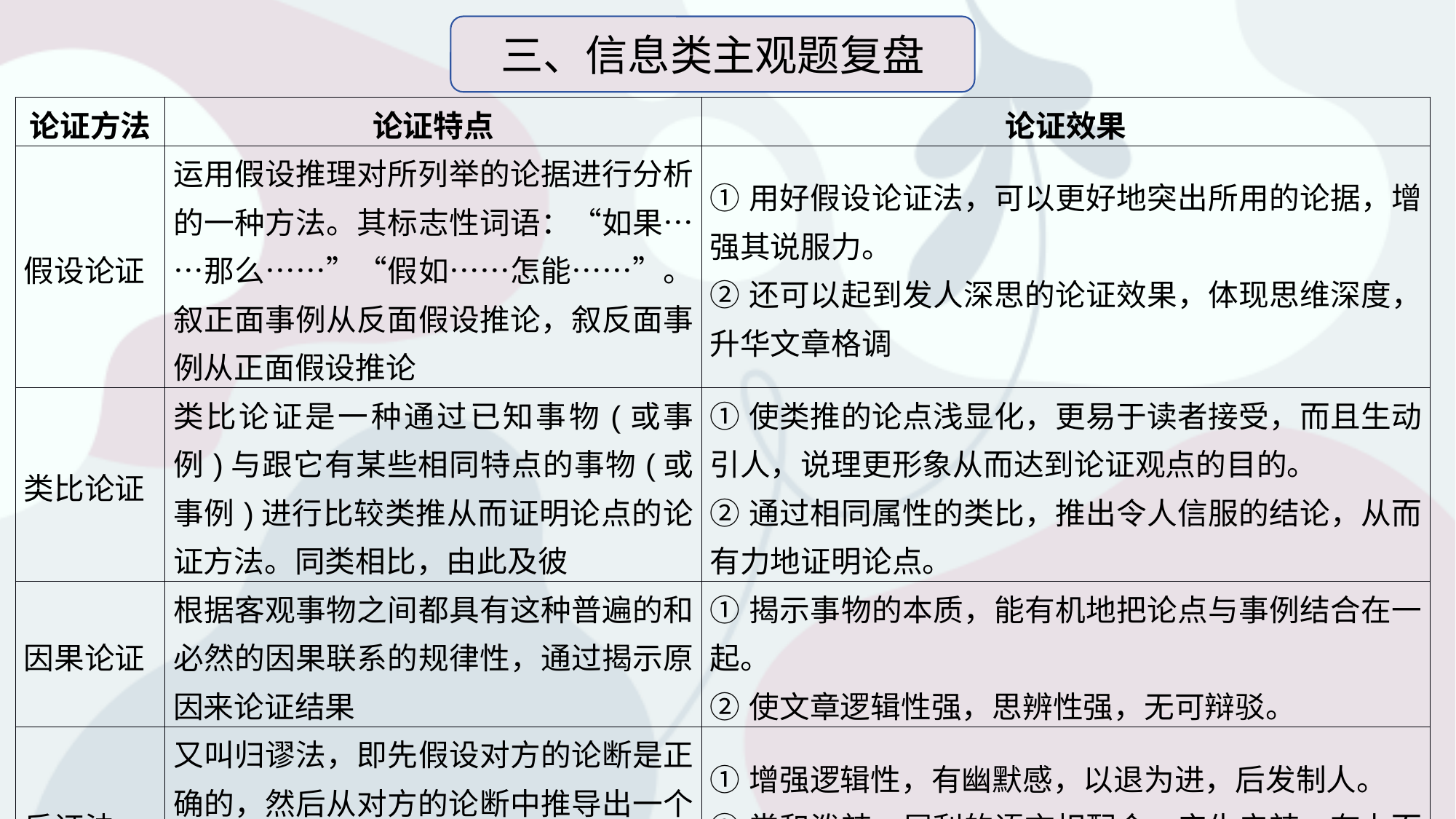

三、信息类主观题复盘
| 论证方法 | 论证特点 | 论证效果 |
| --- | --- | --- |
| 假设论证 | 运用假设推理对所列举的论据进行分析的一种方法。其标志性词语：“如果……那么……”“假如……怎能……”。叙正面事例从反面假设推论，叙反面事例从正面假设推论 | ①用好假设论证法，可以更好地突出所用的论据，增强其说服力。 ②还可以起到发人深思的论证效果，体现思维深度，升华文章格调 |
| 类比论证 | 类比论证是一种通过已知事物(或事例)与跟它有某些相同特点的事物(或事例)进行比较类推从而证明论点的论证方法。同类相比，由此及彼 | ①使类推的论点浅显化，更易于读者接受，而且生动引人，说理更形象从而达到论证观点的目的。 ②通过相同属性的类比，推出令人信服的结论，从而有力地证明论点。 |
| 因果论证 | 根据客观事物之间都具有这种普遍的和必然的因果联系的规律性，通过揭示原因来论证结果 | ①揭示事物的本质，能有机地把论点与事例结合在一起。 ②使文章逻辑性强，思辨性强，无可辩驳。 |
| 反证法 | 又叫归谬法，即先假设对方的论断是正确的，然后从对方的论断中推导出一个荒谬的结论来，从而证明对方的论断不能成立。特点是“以错攻错” | ①增强逻辑性，有幽默感，以退为进，后发制人。 ②常和泼辣、犀利的语言相配合，产生辛辣、有力而富有幽默感的表达效果。 |